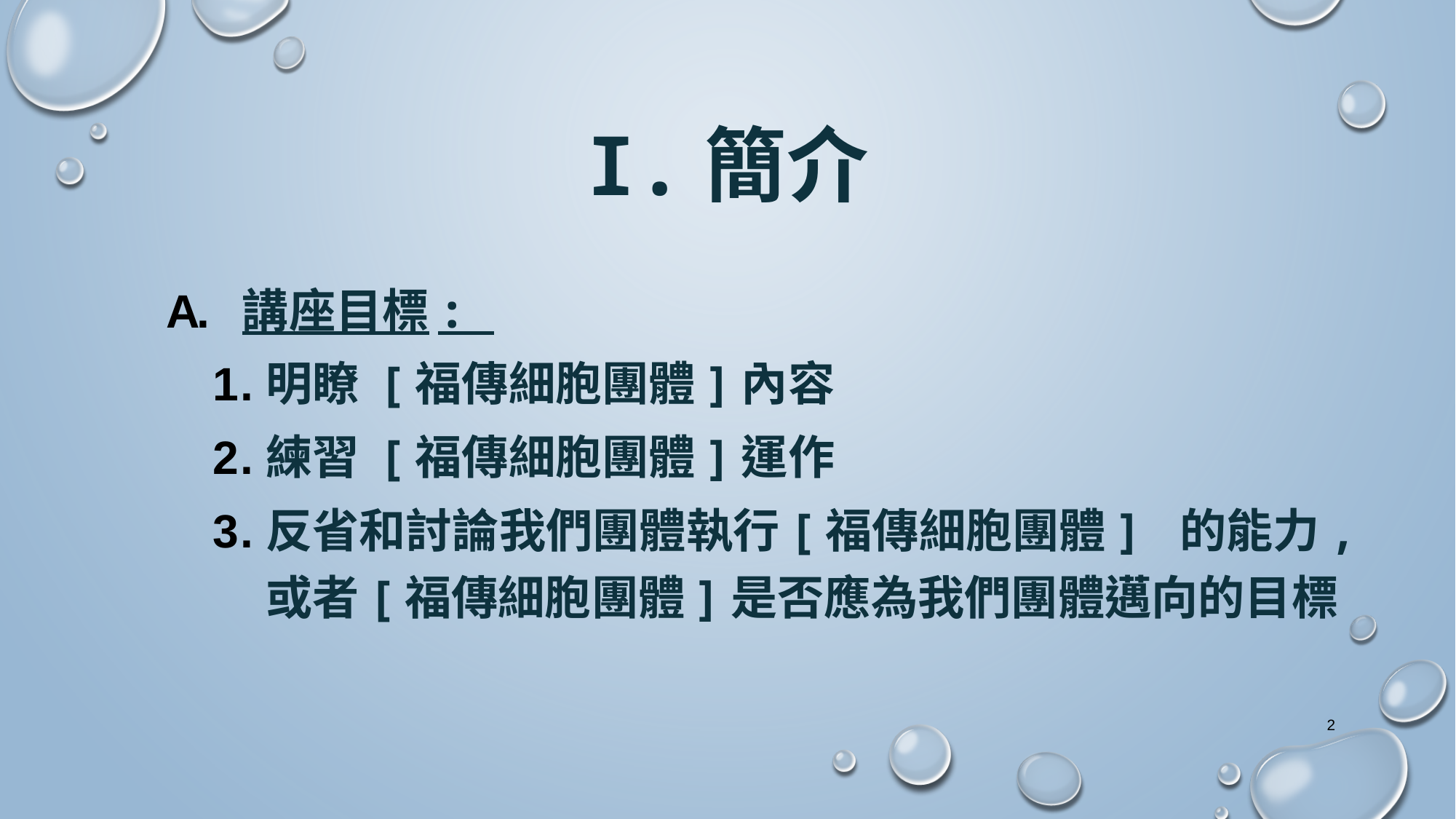

# I.簡介
講座目標:
明瞭 [福傳細胞團體]內容
練習 [福傳細胞團體]運作
反省和討論我們團體執行[福傳細胞團體] 的能力, 或者[福傳細胞團體]是否應為我們團體邁向的目標

2